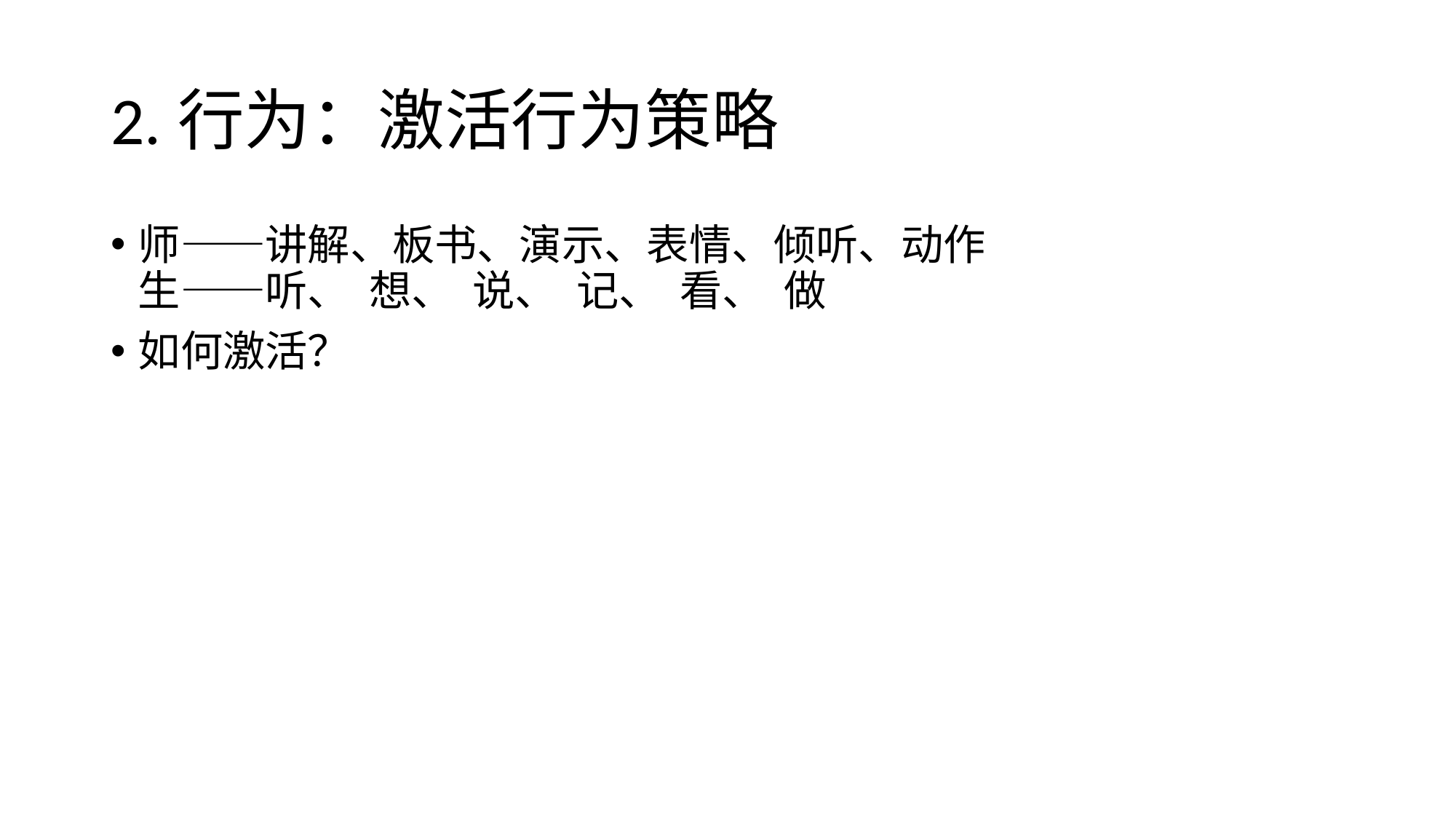

# 2.行为：激活行为策略
师——讲解、板书、演示、表情、倾听、动作
生——听、  想、  说、  记、  看、  做
如何激活？